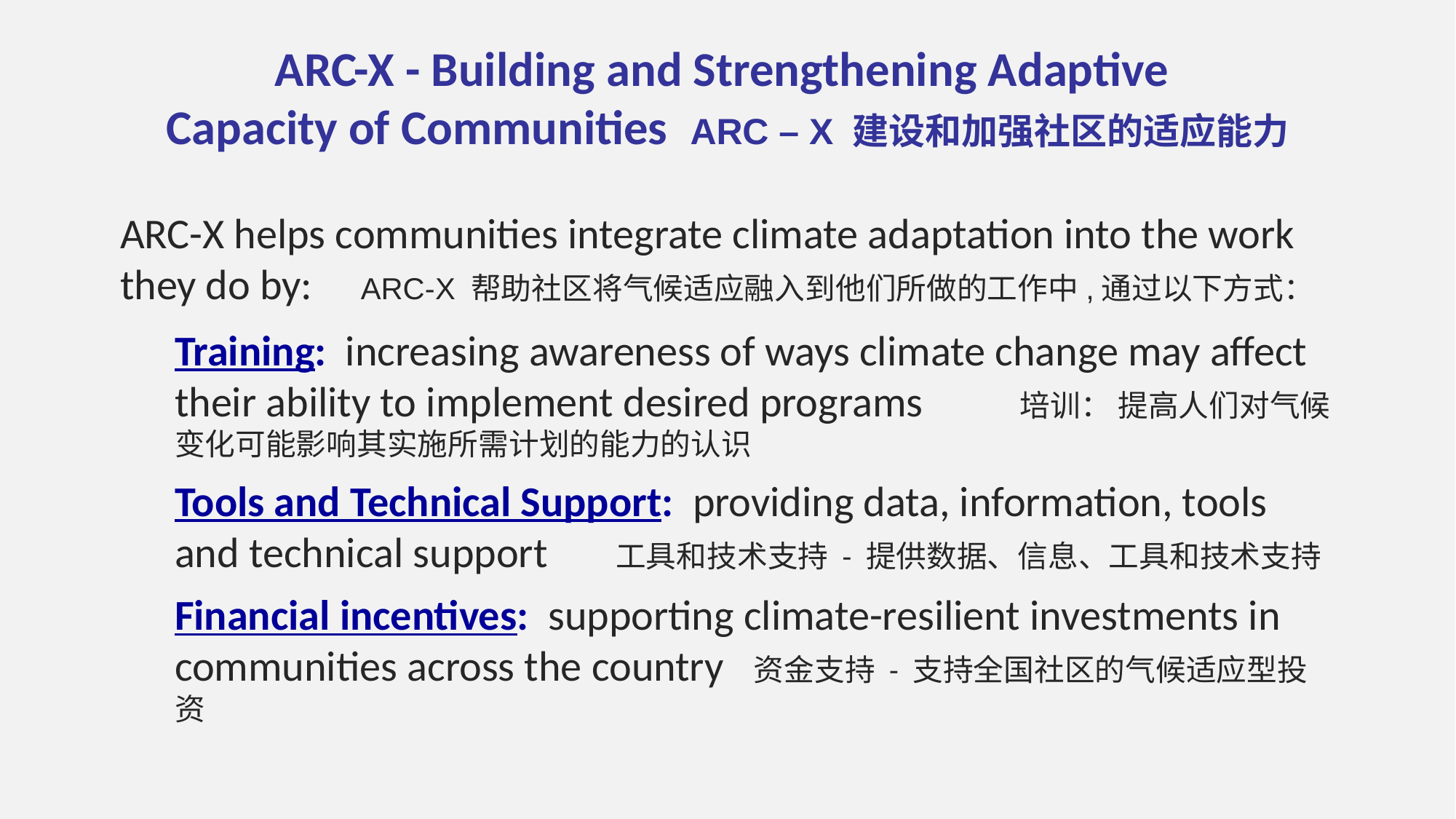

ARC-X - Building and Strengthening Adaptive
Capacity of Communities  ARC – X 建设和加强社区的适应能力
ARC-X helps communities integrate climate adaptation into the work they do by:     ARC-X 帮助社区将气候适应融入到他们所做的工作中,通过以下方式：
Training:  increasing awareness of ways climate change may affect their ability to implement desired programs         培训： 提高人们对气候变化可能影响其实施所需计划的能力的认识
Tools and Technical Support:  providing data, information, tools and technical support      工具和技术支持 - 提供数据、信息、工具和技术支持
Financial incentives:  supporting climate-resilient investments in communities across the country  资金支持 - 支持全国社区的气候适应型投资